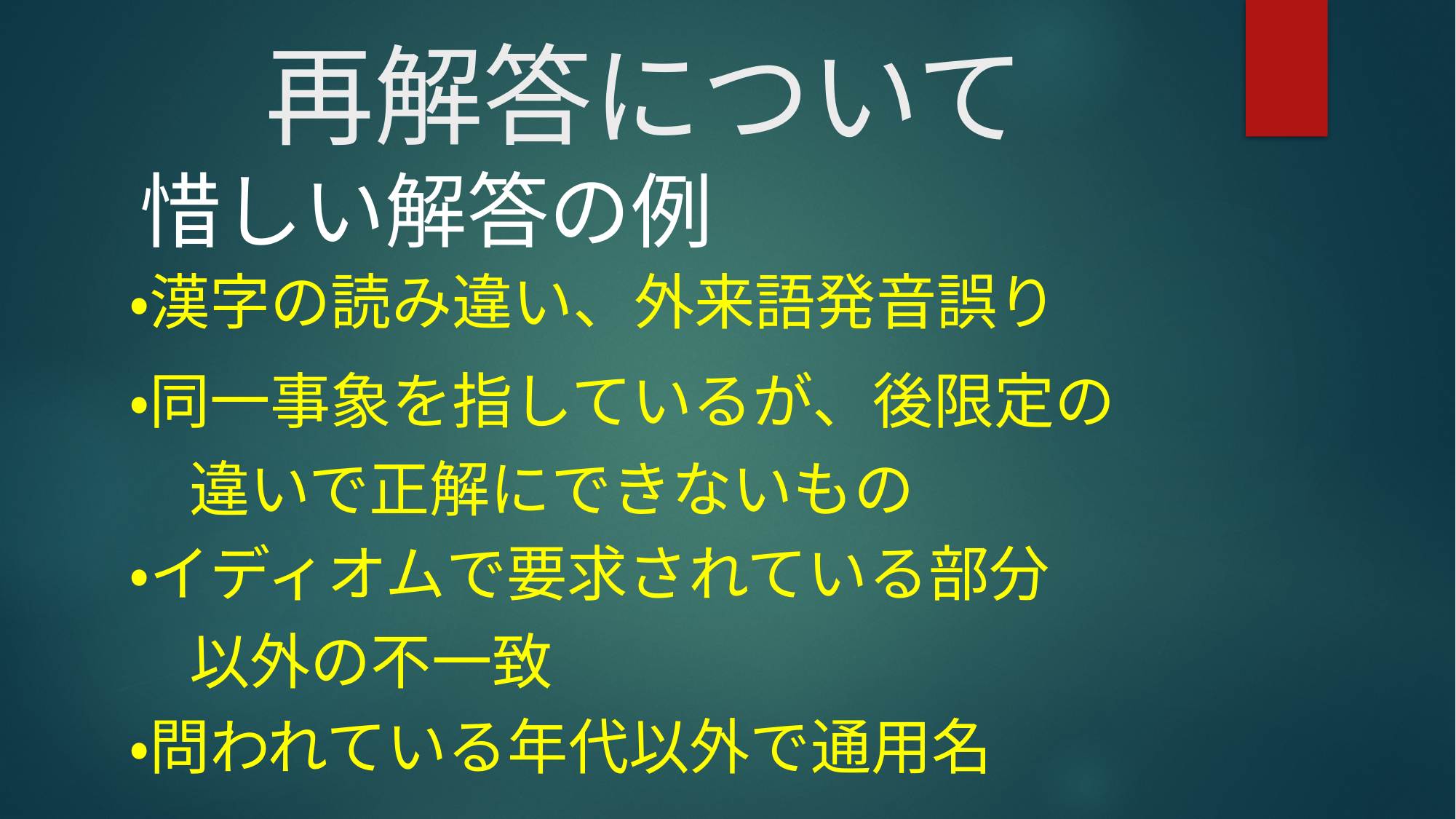

# 再解答について
惜しい解答の例
・漢字の読み違い、外来語発音誤り
・同一事象を指しているが、後限定の
　違いで正解にできないもの
・イディオムで要求されている部分
　以外の不一致
・問われている年代以外で通用名